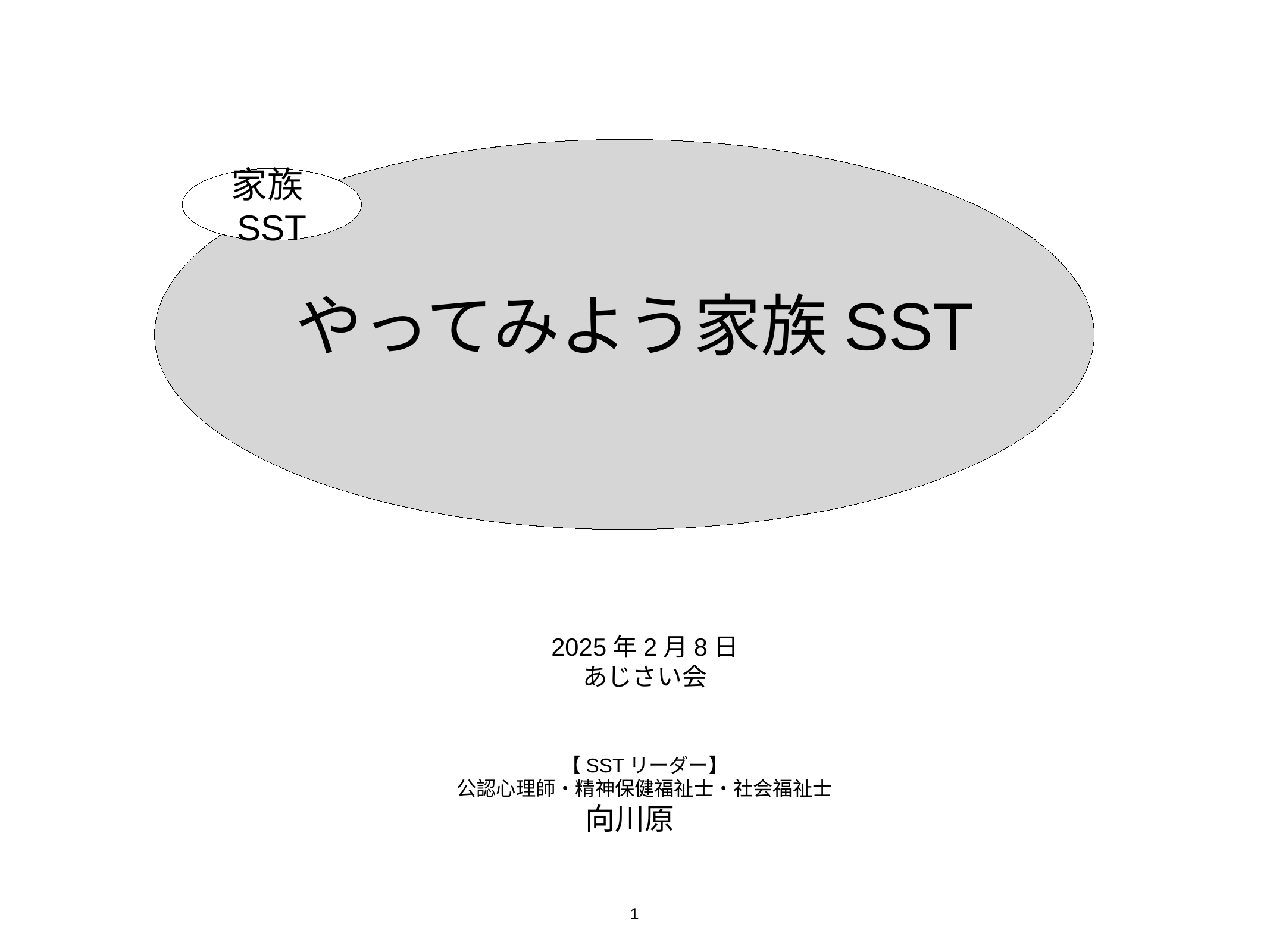

家族SST
やってみよう家族SST
2025年2月8日
あじさい会

【SSTリーダー】
公認心理師・精神保健福祉士・社会福祉士
向川原
1